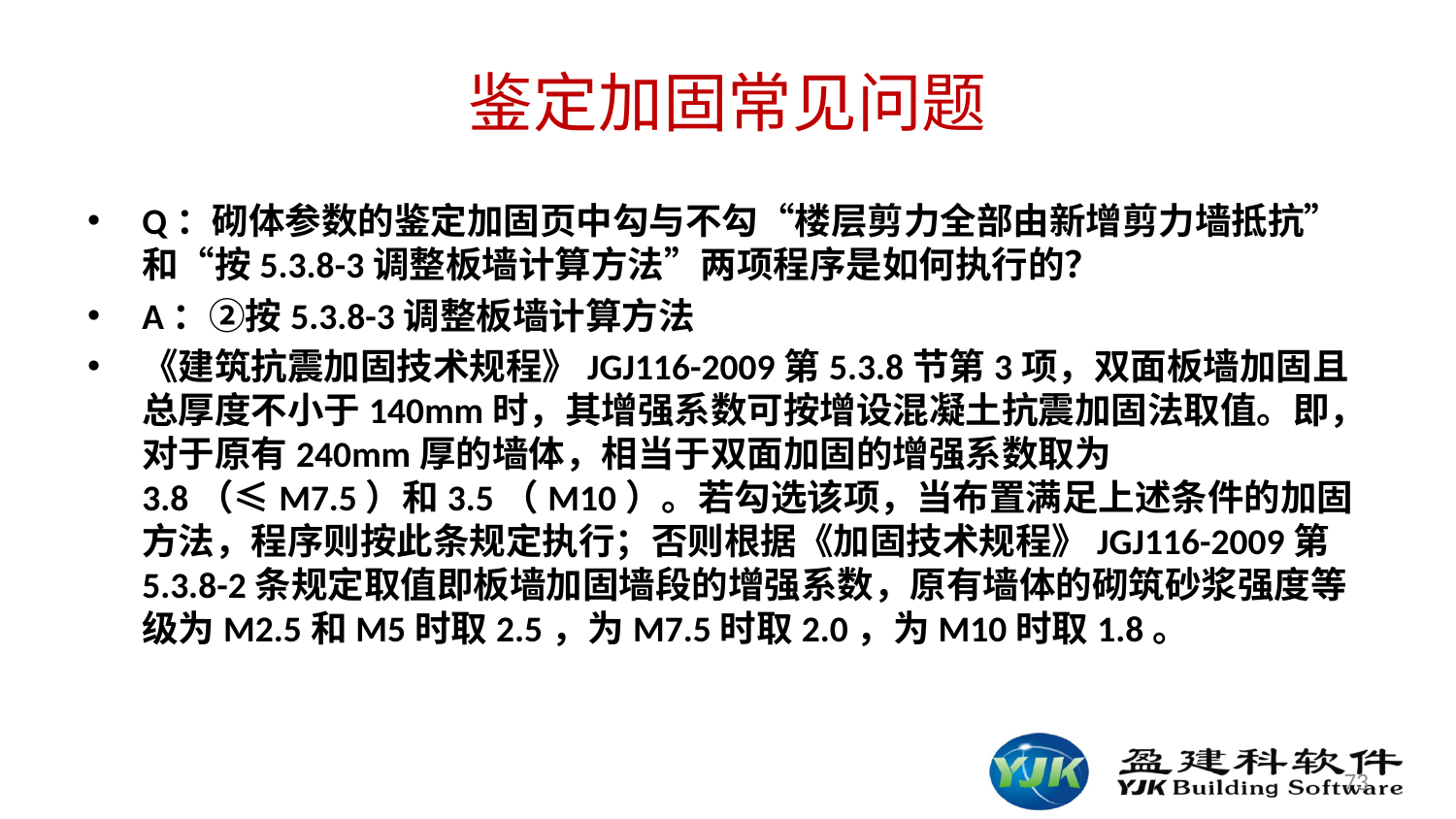

# 鉴定加固常见问题
Q：砌体参数的鉴定加固页中勾与不勾“楼层剪力全部由新增剪力墙抵抗”和“按5.3.8-3调整板墙计算方法”两项程序是如何执行的？
A：②按5.3.8-3调整板墙计算方法
《建筑抗震加固技术规程》JGJ116-2009第5.3.8节第3项，双面板墙加固且总厚度不小于140mm时，其增强系数可按增设混凝土抗震加固法取值。即，对于原有240mm厚的墙体，相当于双面加固的增强系数取为3.8（≤M7.5）和3.5（M10）。若勾选该项，当布置满足上述条件的加固方法，程序则按此条规定执行；否则根据《加固技术规程》JGJ116-2009第5.3.8-2条规定取值即板墙加固墙段的增强系数，原有墙体的砌筑砂浆强度等级为M2.5和M5时取2.5，为M7.5时取2.0，为M10时取1.8。

73